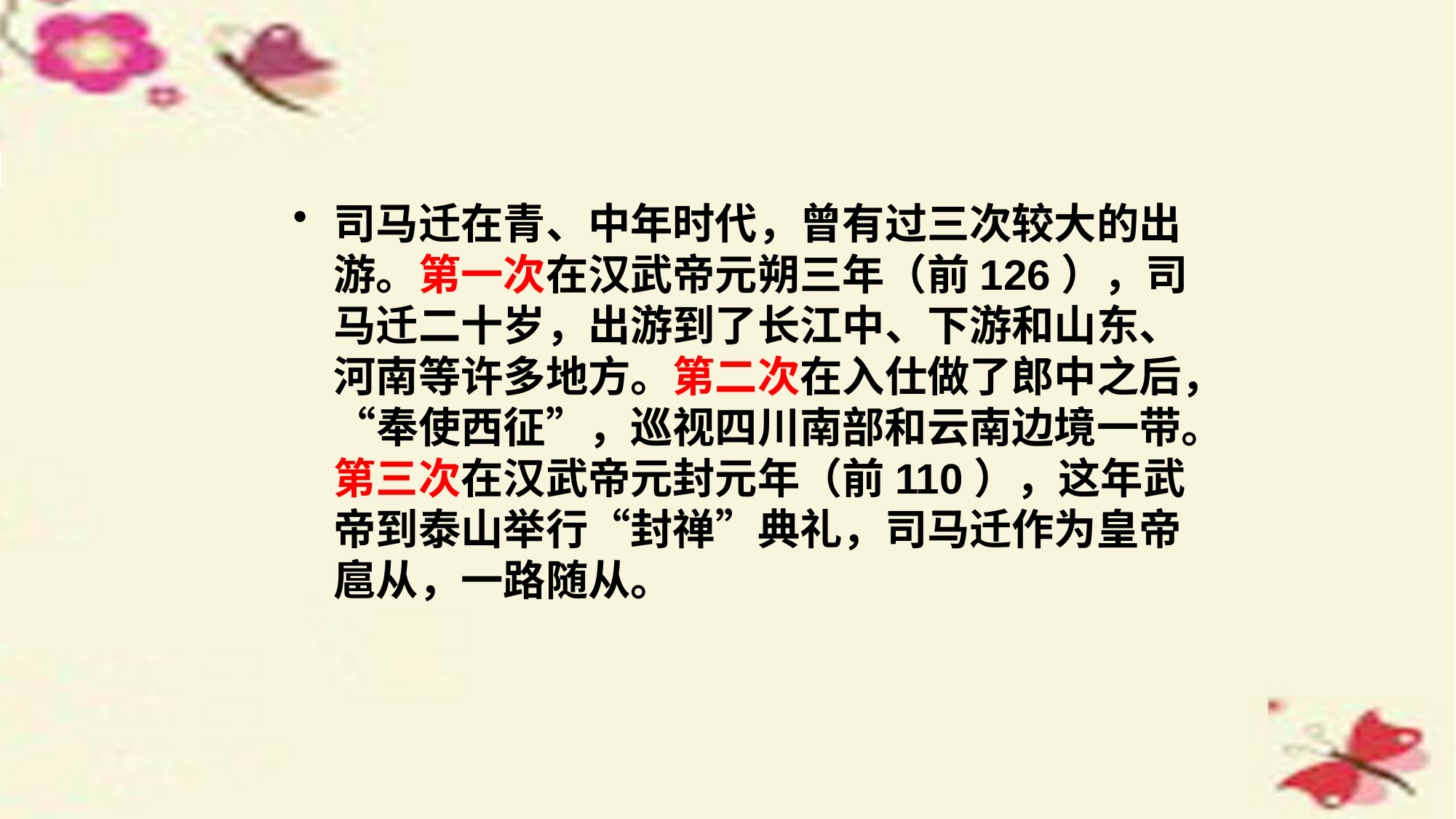

#
司马迁在青、中年时代，曾有过三次较大的出游。第一次在汉武帝元朔三年（前126），司马迁二十岁，出游到了长江中、下游和山东、河南等许多地方。第二次在入仕做了郎中之后，“奉使西征”，巡视四川南部和云南边境一带。第三次在汉武帝元封元年（前110），这年武帝到泰山举行“封禅”典礼，司马迁作为皇帝扈从，一路随从。